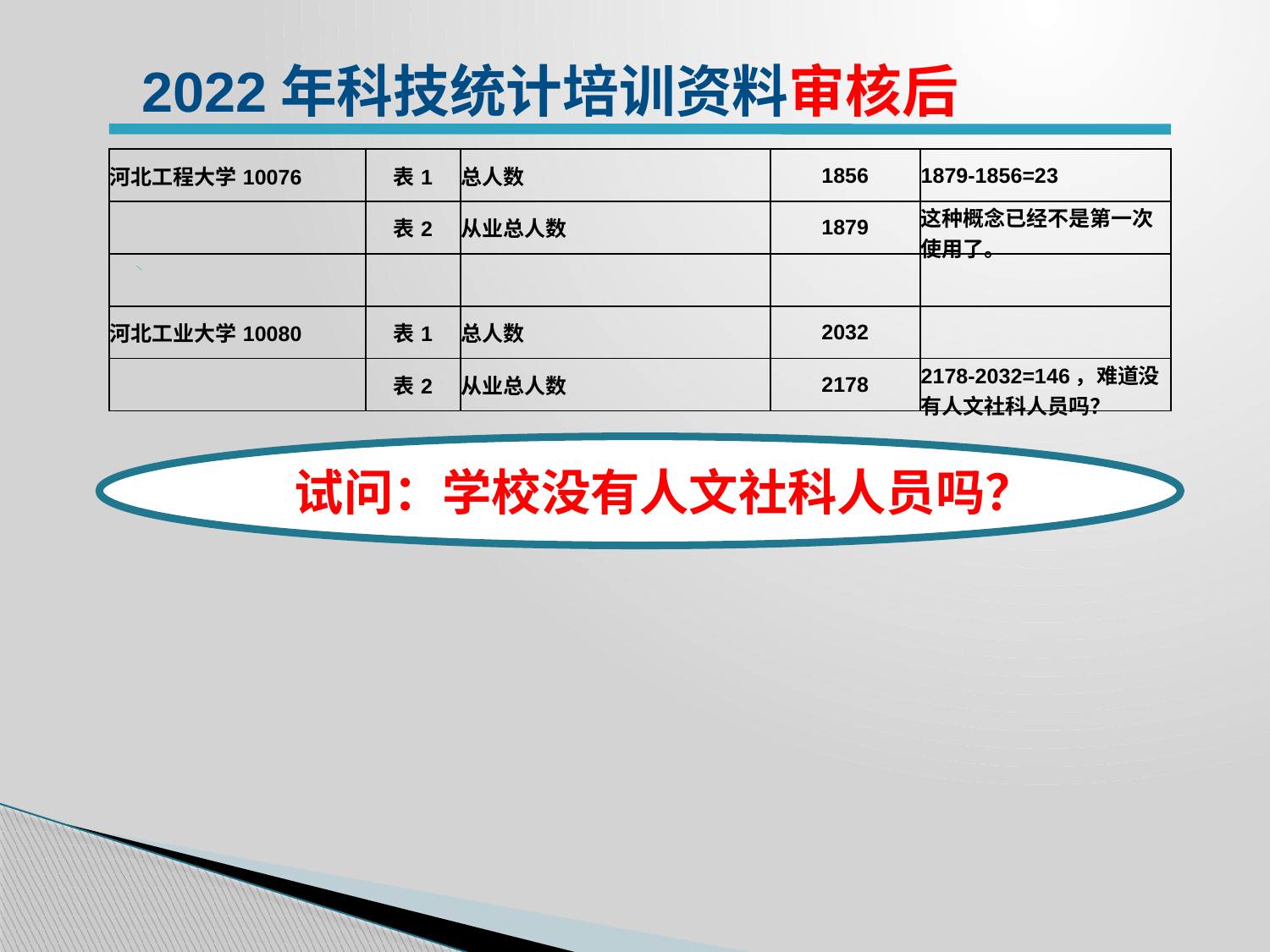

2022年科技统计培训资料审核后
| 河北工程大学10076 | 表1 | 总人数 | 1856 | 1879-1856=23 |
| --- | --- | --- | --- | --- |
|  | 表2 | 从业总人数 | 1879 | 这种概念已经不是第一次使用了。 |
|  |  |  |  |  |
| 河北工业大学10080 | 表1 | 总人数 | 2032 |  |
|  | 表2 | 从业总人数 | 2178 | 2178-2032=146，难道没有人文社科人员吗？ |
试问：学校没有人文社科人员吗？